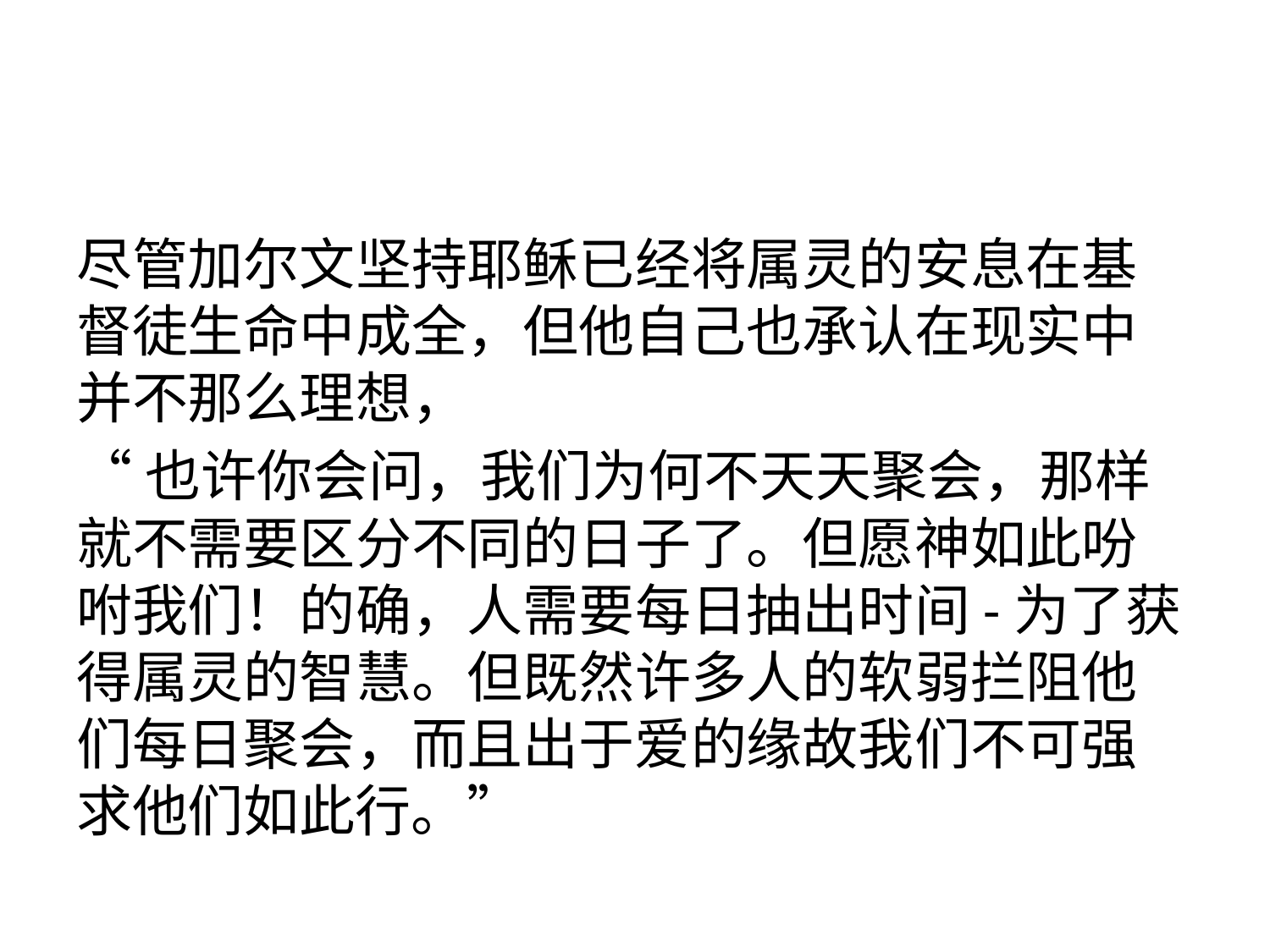

#
尽管加尔文坚持耶稣已经将属灵的安息在基督徒生命中成全，但他自己也承认在现实中并不那么理想，
“也许你会问，我们为何不天天聚会，那样就不需要区分不同的日子了。但愿神如此吩咐我们！的确，人需要每日抽出时间-为了获得属灵的智慧。但既然许多人的软弱拦阻他们每日聚会，而且出于爱的缘故我们不可强求他们如此行。”